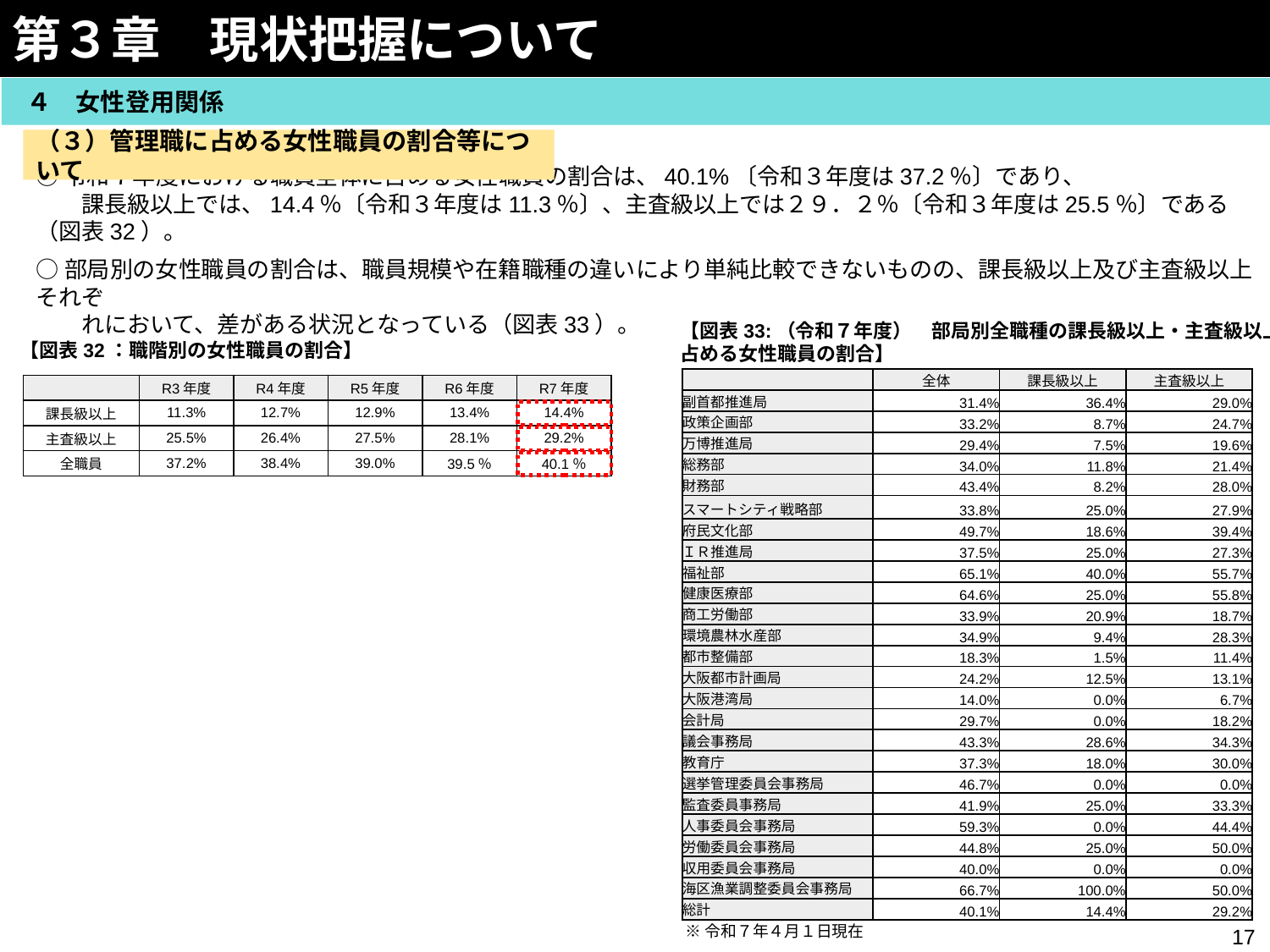

第３章　現状把握について
現状把握について
現状把握について
現状把握について
現状把握について
第１章
第３章
第３章
第３章
　４　女性登用関係

（３）管理職に占める女性職員の割合等について

○令和７年度における職員全体に占める女性職員の割合は、40.1%〔令和３年度は37.2％〕であり、
　　課長級以上では、14.4％〔令和３年度は11.3％〕、主査級以上では２９．２％〔令和３年度は25.5％〕である（図表32）。
○部局別の女性職員の割合は、職員規模や在籍職種の違いにより単純比較できないものの、課長級以上及び主査級以上それぞ
　　れにおいて、差がある状況となっている（図表33）。

【図表33:（令和７年度）　部局別全職種の課長級以上・主査級以上に
占める女性職員の割合】
【図表32：職階別の女性職員の割合】
|  | 全体 | 課長級以上 | 主査級以上 |
| --- | --- | --- | --- |
| 副首都推進局 | 31.4% | 36.4% | 29.0% |
| 政策企画部 | 33.2% | 8.7% | 24.7% |
| 万博推進局 | 29.4% | 7.5% | 19.6% |
| 総務部 | 34.0% | 11.8% | 21.4% |
| 財務部 | 43.4% | 8.2% | 28.0% |
| スマートシティ戦略部 | 33.8% | 25.0% | 27.9% |
| 府民文化部 | 49.7% | 18.6% | 39.4% |
| ＩＲ推進局 | 37.5% | 25.0% | 27.3% |
| 福祉部 | 65.1% | 40.0% | 55.7% |
| 健康医療部 | 64.6% | 25.0% | 55.8% |
| 商工労働部 | 33.9% | 20.9% | 18.7% |
| 環境農林水産部 | 34.9% | 9.4% | 28.3% |
| 都市整備部 | 18.3% | 1.5% | 11.4% |
| 大阪都市計画局 | 24.2% | 12.5% | 13.1% |
| 大阪港湾局 | 14.0% | 0.0% | 6.7% |
| 会計局 | 29.7% | 0.0% | 18.2% |
| 議会事務局 | 43.3% | 28.6% | 34.3% |
| 教育庁 | 37.3% | 18.0% | 30.0% |
| 選挙管理委員会事務局 | 46.7% | 0.0% | 0.0% |
| 監査委員事務局 | 41.9% | 25.0% | 33.3% |
| 人事委員会事務局 | 59.3% | 0.0% | 44.4% |
| 労働委員会事務局 | 44.8% | 25.0% | 50.0% |
| 収用委員会事務局 | 40.0% | 0.0% | 0.0% |
| 海区漁業調整委員会事務局 | 66.7% | 100.0% | 50.0% |
| 総計 | 40.1% | 14.4% | 29.2% |
|  | R3年度 | R4年度 | R5年度 | R6年度 | R7年度 |
| --- | --- | --- | --- | --- | --- |
| 課長級以上 | 11.3% | 12.7% | 12.9% | 13.4% | 14.4% |
| 主査級以上 | 25.5% | 26.4% | 27.5% | 28.1% | 29.2% |
| 全職員 | 37.2% | 38.4% | 39.0% | 39.5％ | 40.1％ |

※令和７年４月１日現在
17